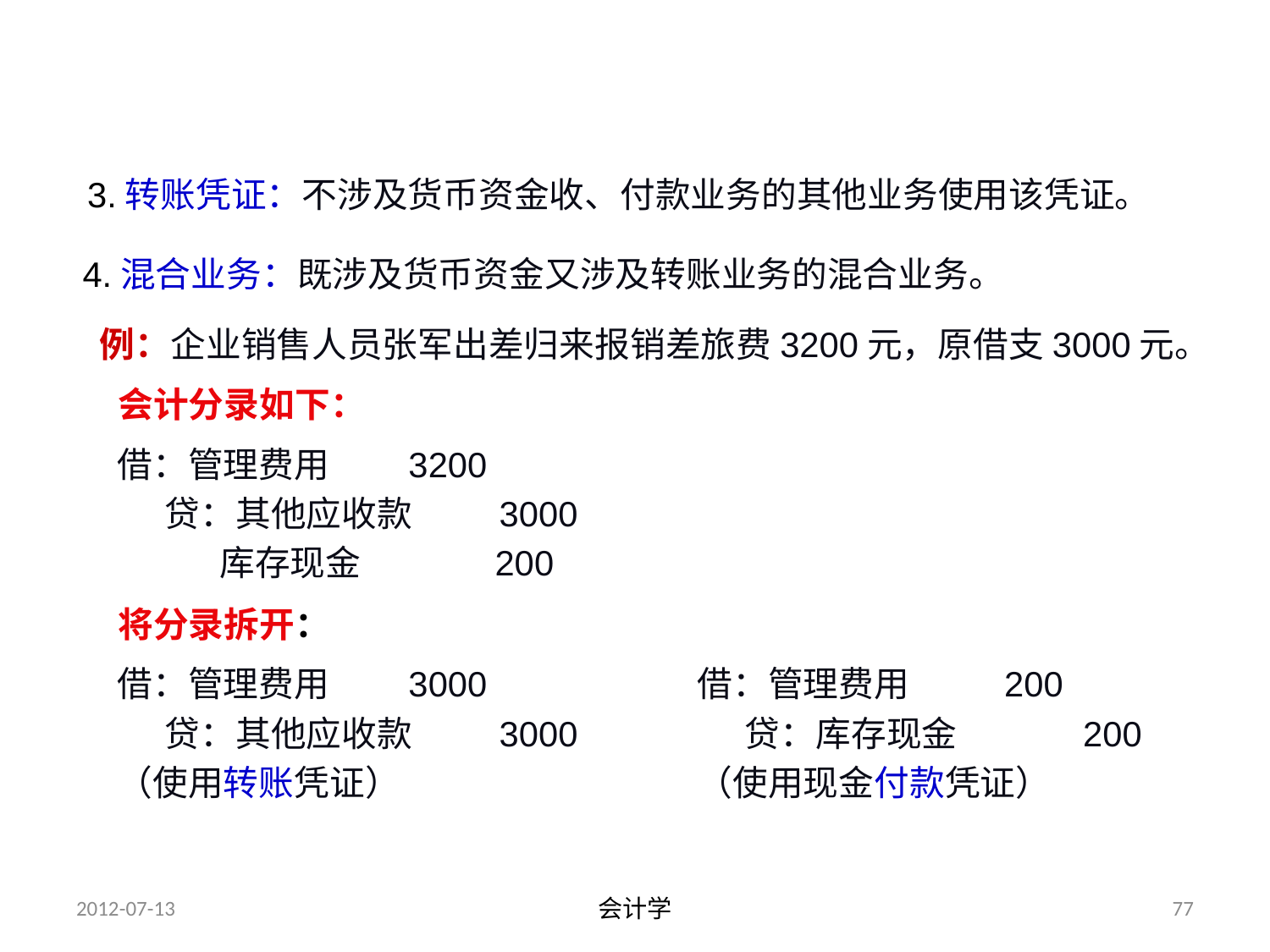

3.转账凭证：不涉及货币资金收、付款业务的其他业务使用该凭证。
4.混合业务：既涉及货币资金又涉及转账业务的混合业务。
例：企业销售人员张军出差归来报销差旅费3200元，原借支3000元。
会计分录如下：
借：管理费用         3200
     贷：其他应收款          3000
            库存现金                200
将分录拆开：
借：管理费用         3000
     贷：其他应收款          3000
（使用转账凭证）
借：管理费用           200
     贷：库存现金               200
（使用现金付款凭证）
2012-07-13
会计学
77